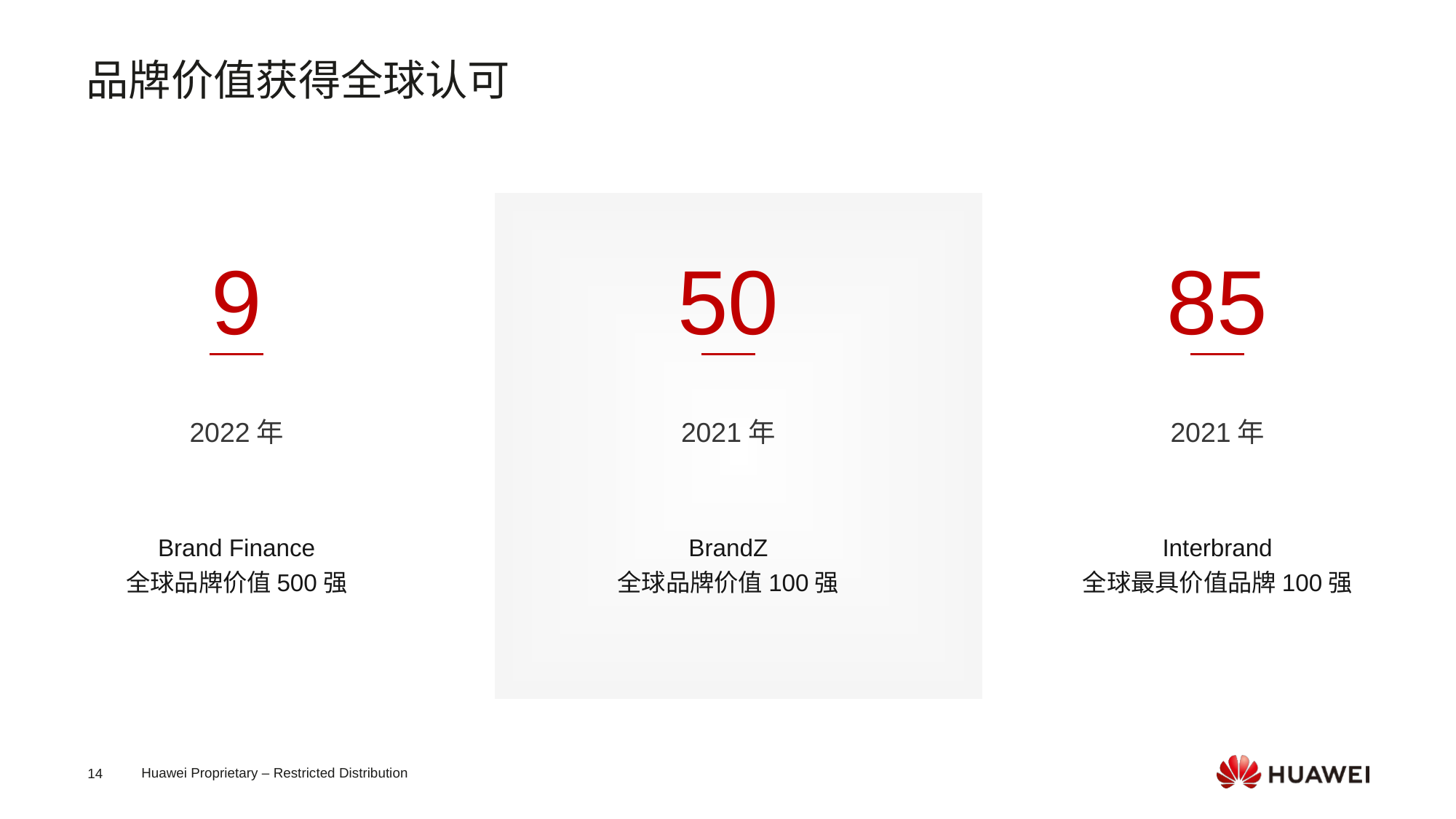

品牌价值获得全球认可

9
50
85
2022年

2021年

2021年

Brand Finance
全球品牌价值500强
BrandZ
全球品牌价值100强
Interbrand
全球最具价值品牌100强